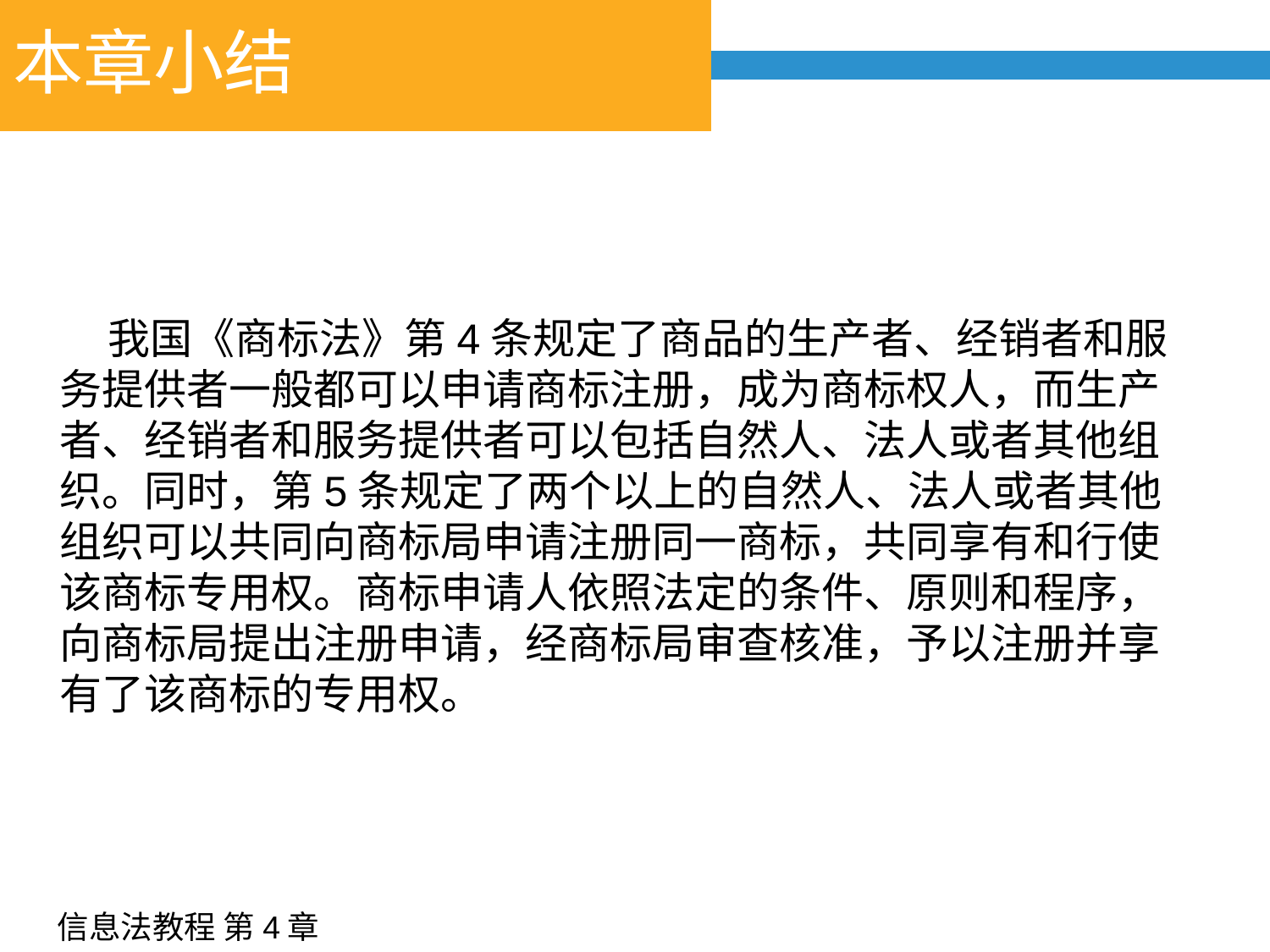

# 本章小结
    我国《商标法》第4条规定了商品的生产者、经销者和服务提供者一般都可以申请商标注册，成为商标权人，而生产者、经销者和服务提供者可以包括自然人、法人或者其他组织。同时，第5条规定了两个以上的自然人、法人或者其他组织可以共同向商标局申请注册同一商标，共同享有和行使该商标专用权。商标申请人依照法定的条件、原则和程序，向商标局提出注册申请，经商标局审查核准，予以注册并享有了该商标的专用权。
信息法教程 第4章